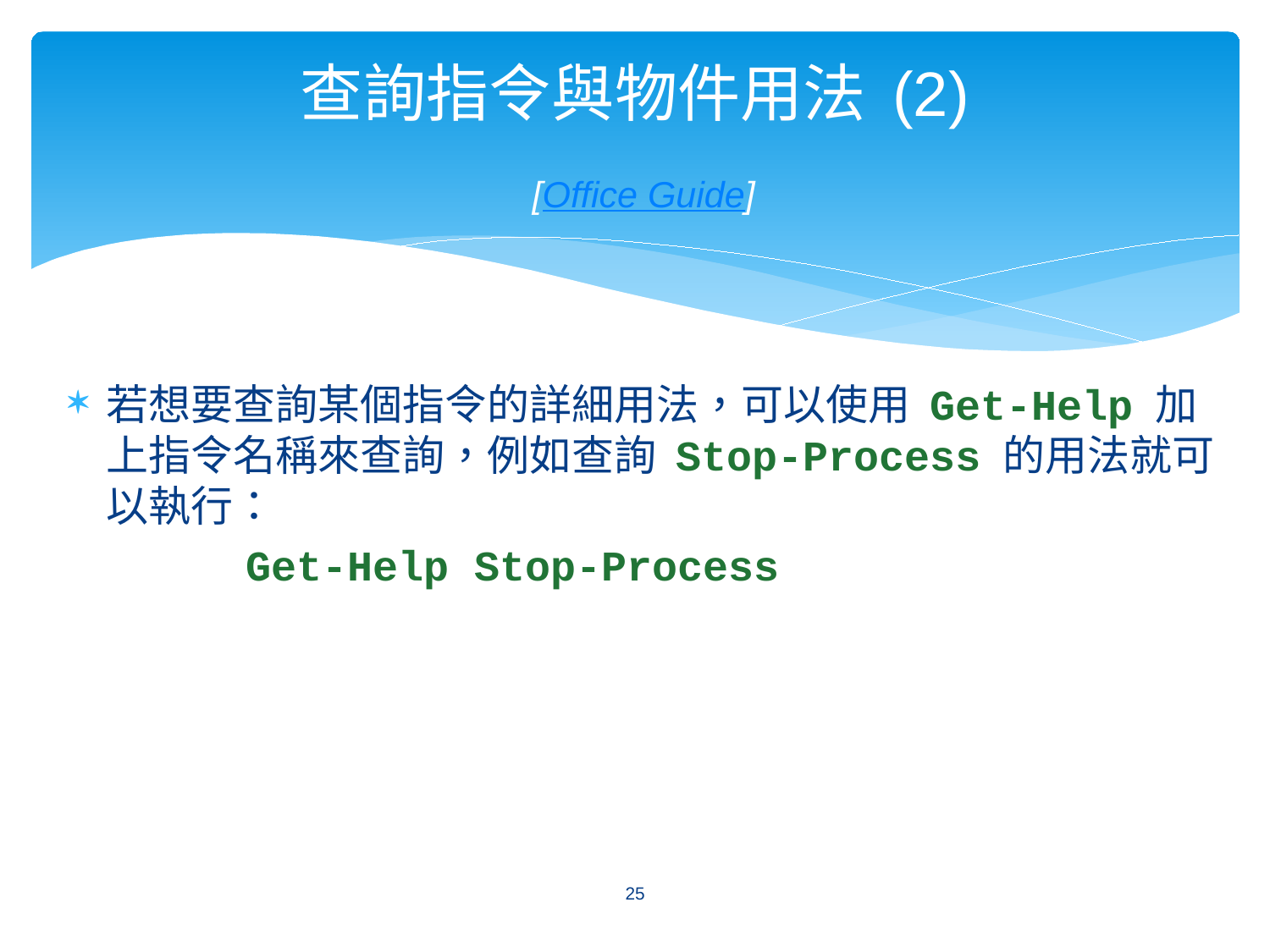

# 查詢指令與物件用法 (2) [Office Guide]
若想要查詢某個指令的詳細用法，可以使用 Get-Help 加上指令名稱來查詢，例如查詢 Stop-Process 的用法就可以執行：
       Get-Help Stop-Process
25